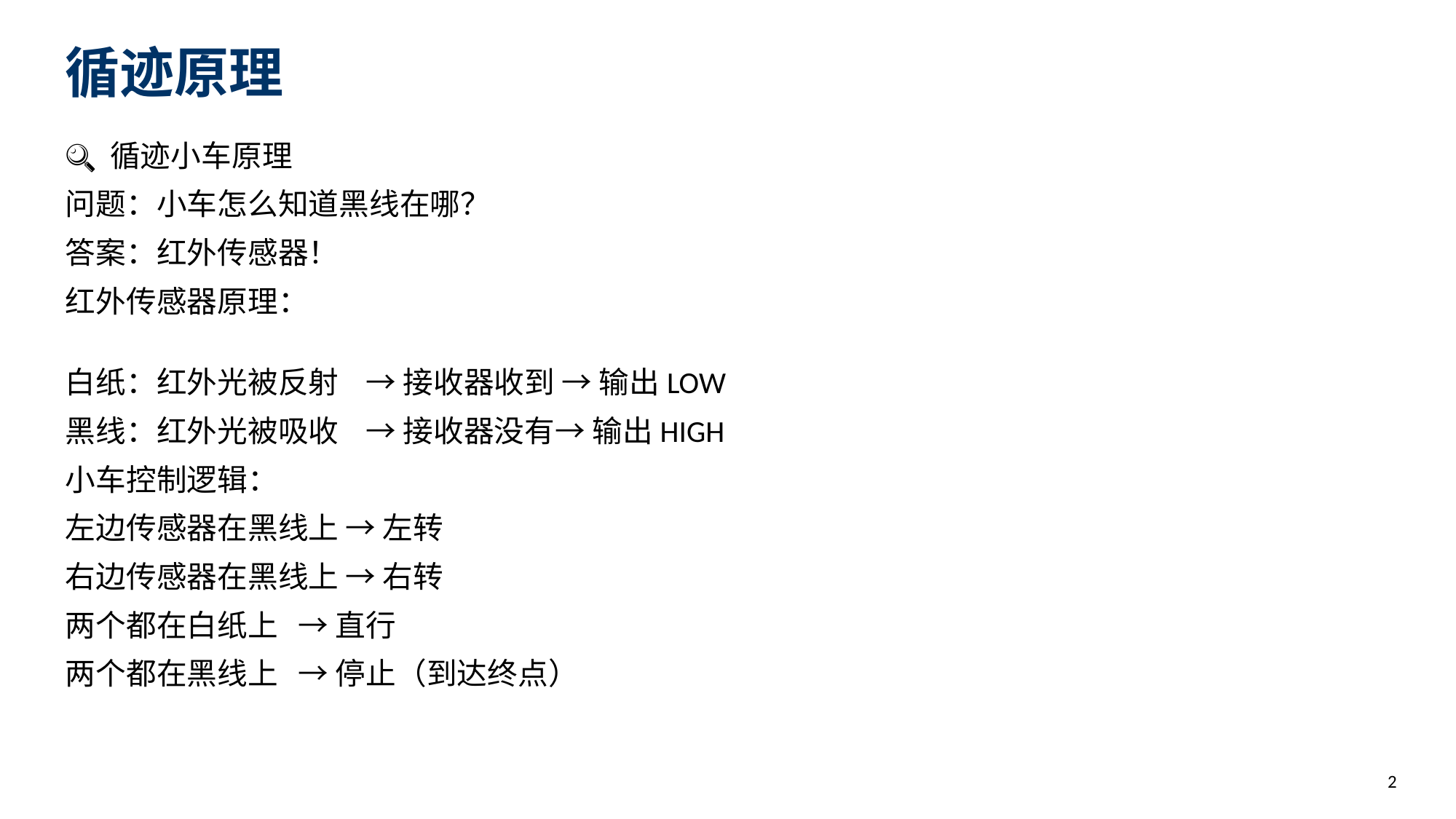

循迹原理
🔍 循迹小车原理
问题：小车怎么知道黑线在哪？
答案：红外传感器！
红外传感器原理：

白纸：红外光被反射    → 接收器收到 → 输出LOW
黑线：红外光被吸收    → 接收器没有→ 输出HIGH
小车控制逻辑：
左边传感器在黑线上 → 左转
右边传感器在黑线上 → 右转
两个都在白纸上   → 直行
两个都在黑线上   → 停止（到达终点）
2